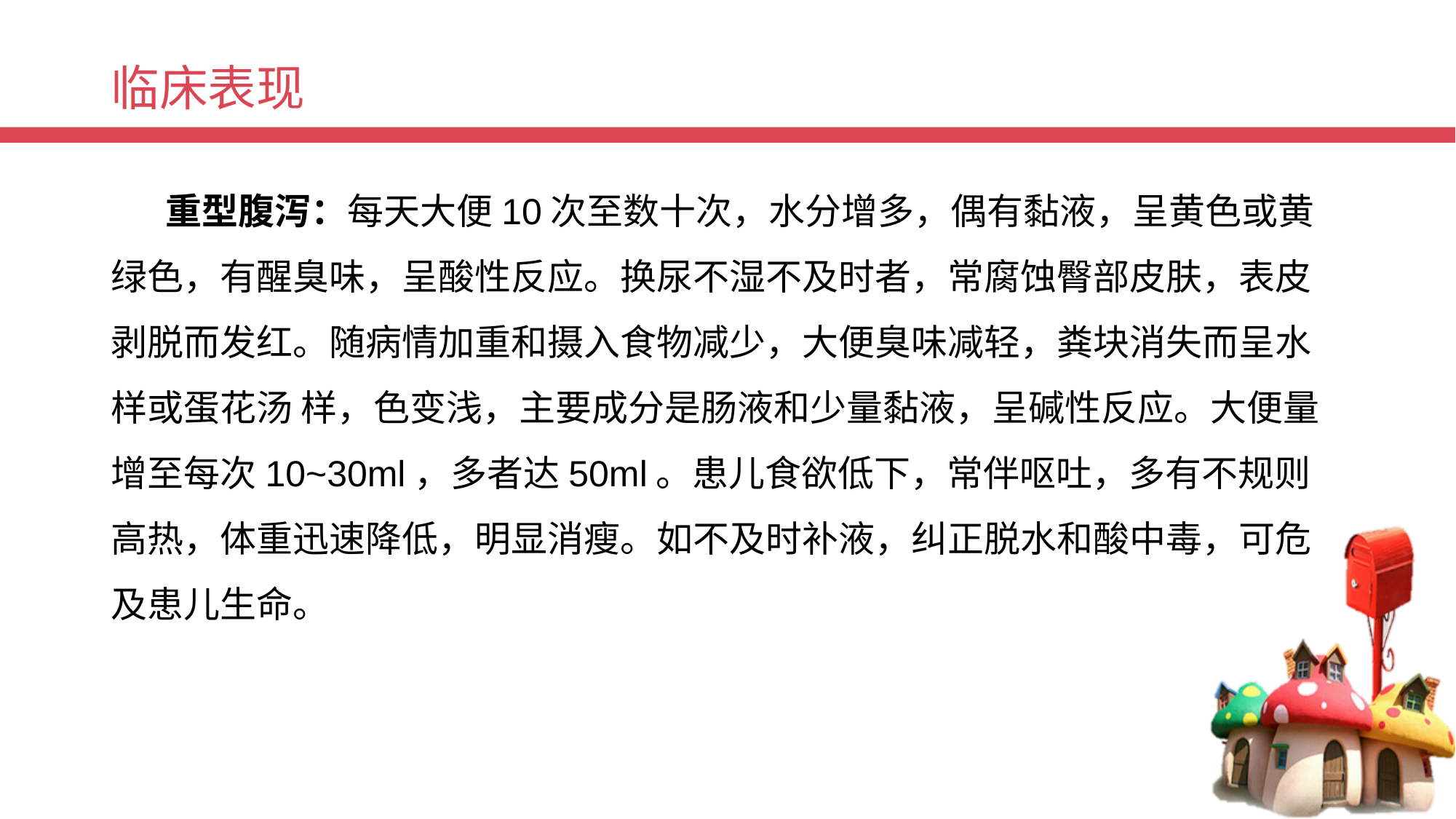

# 临床表现
重型腹泻：每天大便10次至数十次，水分增多，偶有黏液，呈黄色或黄绿色，有醒臭味，呈酸性反应。换尿不湿不及时者，常腐蚀臀部皮肤，表皮剥脱而发红。随病情加重和摄入食物减少，大便臭味减轻，粪块消失而呈水样或蛋花汤 样，色变浅，主要成分是肠液和少量黏液，呈碱性反应。大便量增至每次10~30ml，多者达50ml。患儿食欲低下，常伴呕吐，多有不规则高热，体重迅速降低，明显消瘦。如不及时补液，纠正脱水和酸中毒，可危及患儿生命。